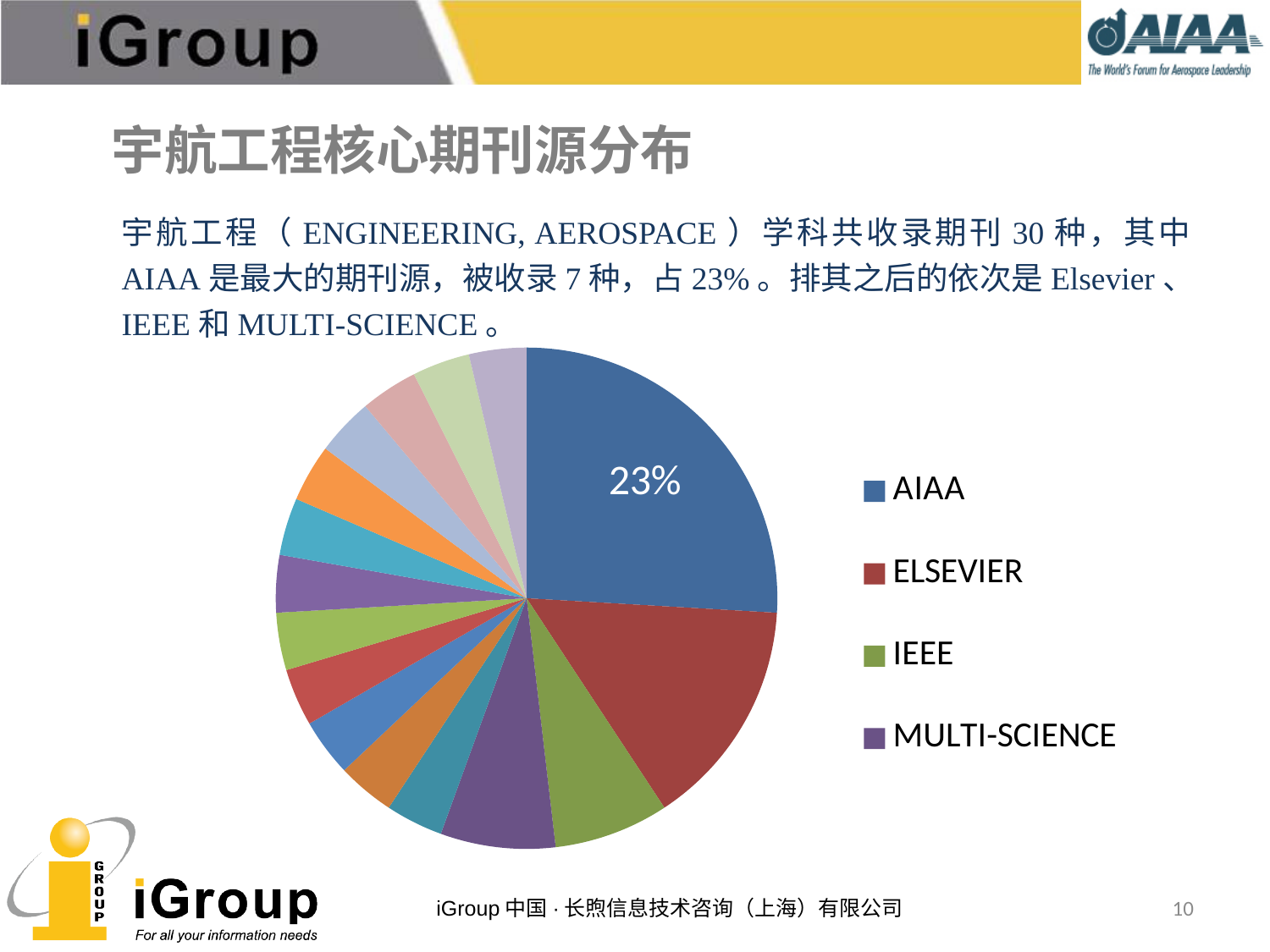

宇航工程核心期刊源分布
宇航工程（ENGINEERING, AEROSPACE）学科共收录期刊30种，其中AIAA是最大的期刊源，被收录7种，占23%。排其之后的依次是Elsevier、IEEE和MULTI-SCIENCE。

### Chart

| Category |  |
|---|---|
| AIAA | 0.2592592592592593 |
| ELSEVIER | 0.14814814814814894 |
| IEEE | 0.07407407407407408 |
| MULTI-SCIENCE | 0.07407407407407408 |
| AMER ASTRONAUTICAL SOC | 0.03703703703703719 |
| AMER HELICOPTER SOC INC | 0.03703703703703719 |
| ASCE | 0.03703703703703719 |
| EMERALD | 0.03703703703703719 |
| EUROPEAN SPACE AGENCY | 0.03703703703703719 |
| ISRO SATELLITE CENTER | 0.03703703703703719 |
| JAPAN SOC AERONAUT SPACE SCI | 0.03703703703703719 |
| JOHN WILEY | 0.03703703703703719 |
| MAIK NAUKA | 0.03703703703703719 |
| ROYAL AERONAUTICAL | 0.03703703703703719 |
| SAGE PUBLICATIONS LTD | 0.03703703703703719 |
| WALTER DE GRUYTER & CO | 0.03703703703703719 |
iGroup中国·长煦信息技术咨询（上海）有限公司
10